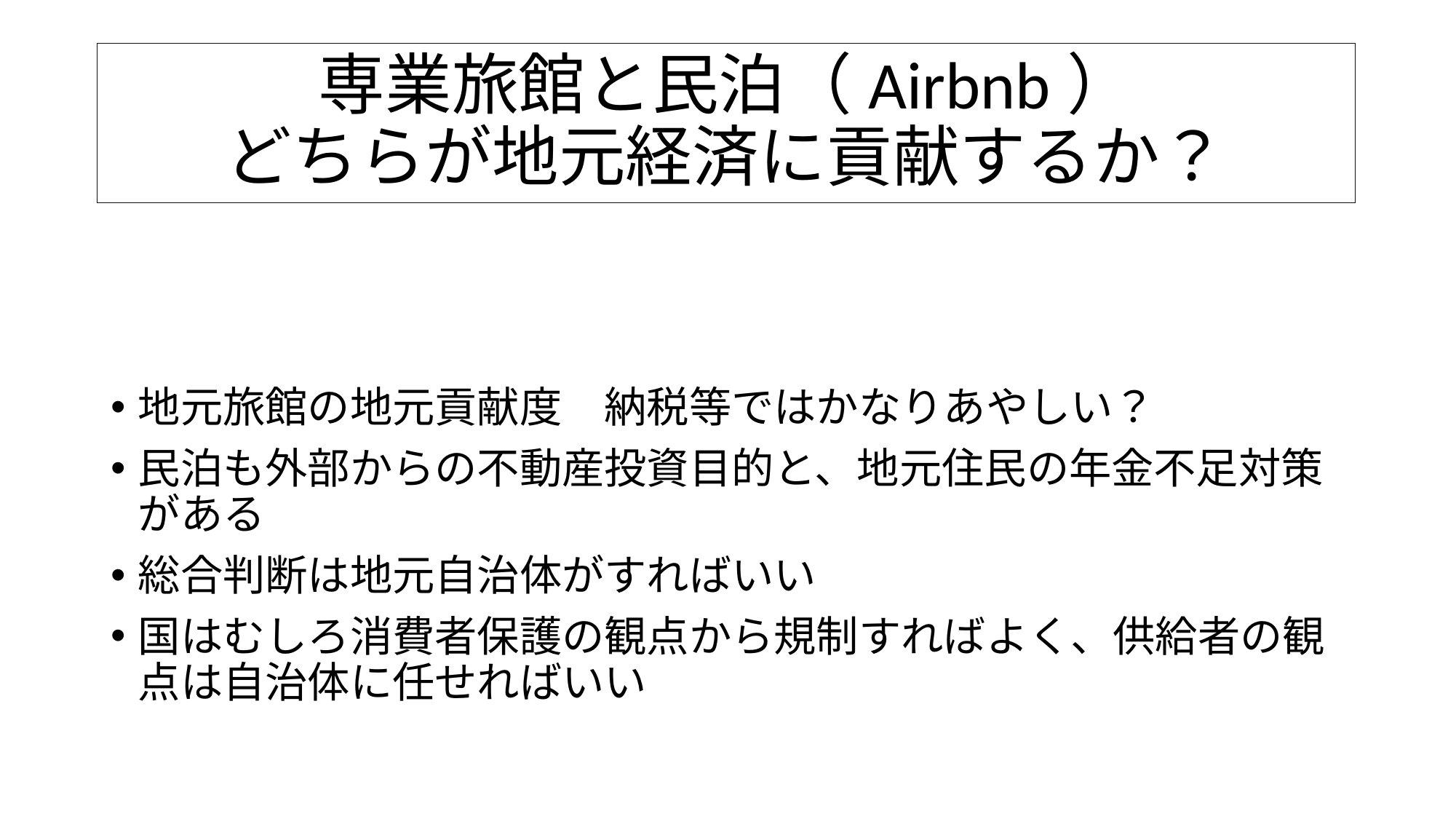

# 専業旅館と民泊（Airbnb） どちらが地元経済に貢献するか？
地元旅館の地元貢献度　納税等ではかなりあやしい？
民泊も外部からの不動産投資目的と、地元住民の年金不足対策がある
総合判断は地元自治体がすればいい
国はむしろ消費者保護の観点から規制すればよく、供給者の観点は自治体に任せればいい